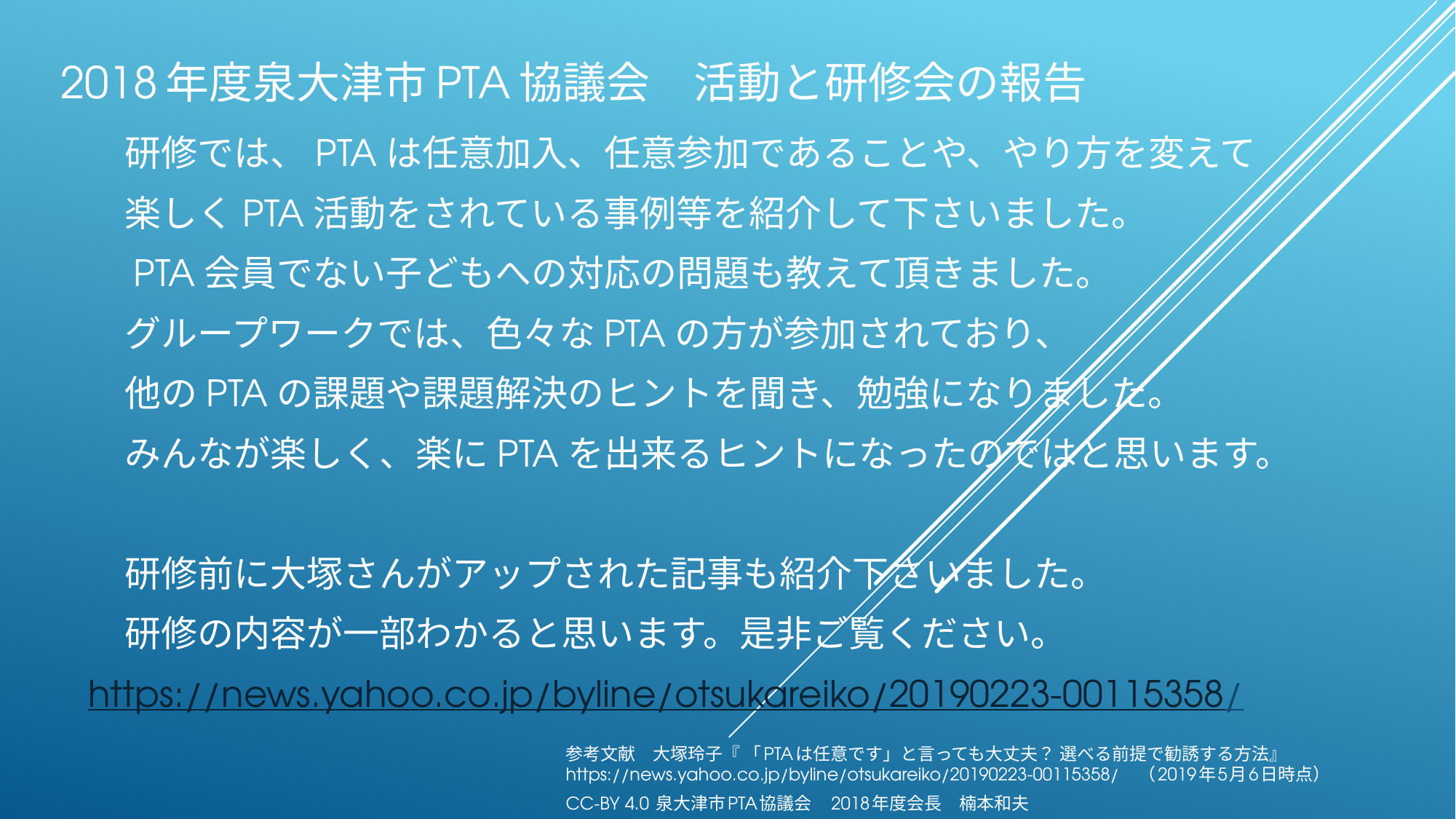

# 2018年度泉大津市PTA協議会　活動と研修会の報告
　研修では、PTAは任意加入、任意参加であることや、やり方を変えて
　楽しくPTA活動をされている事例等を紹介して下さいました。
　PTA会員でない子どもへの対応の問題も教えて頂きました。
　グループワークでは、色々なPTAの方が参加されており、
　他のPTAの課題や課題解決のヒントを聞き、勉強になりました。
　みんなが楽しく、楽にPTAを出来るヒントになったのではと思います。

　研修前に大塚さんがアップされた記事も紹介下さいました。
　研修の内容が一部わかると思います。是非ご覧ください。
https://news.yahoo.co.jp/byline/otsukareiko/20190223-00115358/
参考文献　大塚玲子『 「PTAは任意です」と言っても大丈夫？ 選べる前提で勧誘する方法』　https://news.yahoo.co.jp/byline/otsukareiko/20190223-00115358/　（2019年5月6日時点）
CC-BY 4.0 泉大津市PTA協議会　2018年度会長　楠本和夫